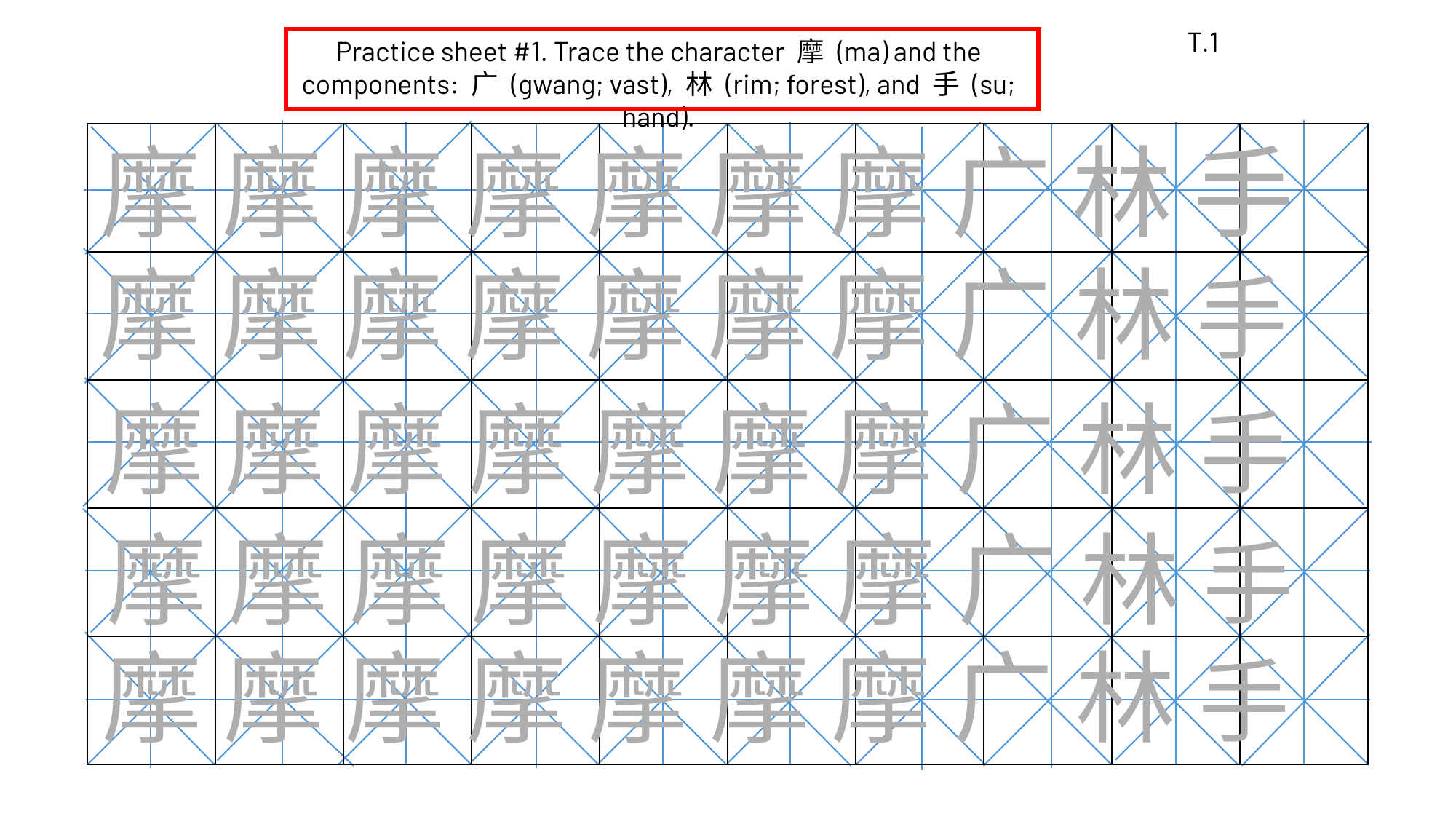

T.1
Practice sheet #1. Trace the character 摩 (ma) and the components: 广 (gwang; vast), 林 (rim; forest), and 手 (su; hand).

|  |  |  |  |  |  |  |  |  |  |
| --- | --- | --- | --- | --- | --- | --- | --- | --- | --- |
|  |  |  |  |  |  |  |  |  |  |
|  |  |  |  |  |  |  |  |  |  |
|  |  |  |  |  |  |  |  |  |  |
|  |  |  |  |  |  |  |  |  |  |
摩 摩 摩 摩 摩 摩 摩 广 林 手
摩 摩 摩 摩 摩 摩 摩 广 林 手
摩 摩 摩 摩 摩 摩 摩 广 林 手
摩 摩 摩 摩 摩 摩 摩 广 林 手
摩 摩 摩 摩 摩 摩 摩 广 林 手